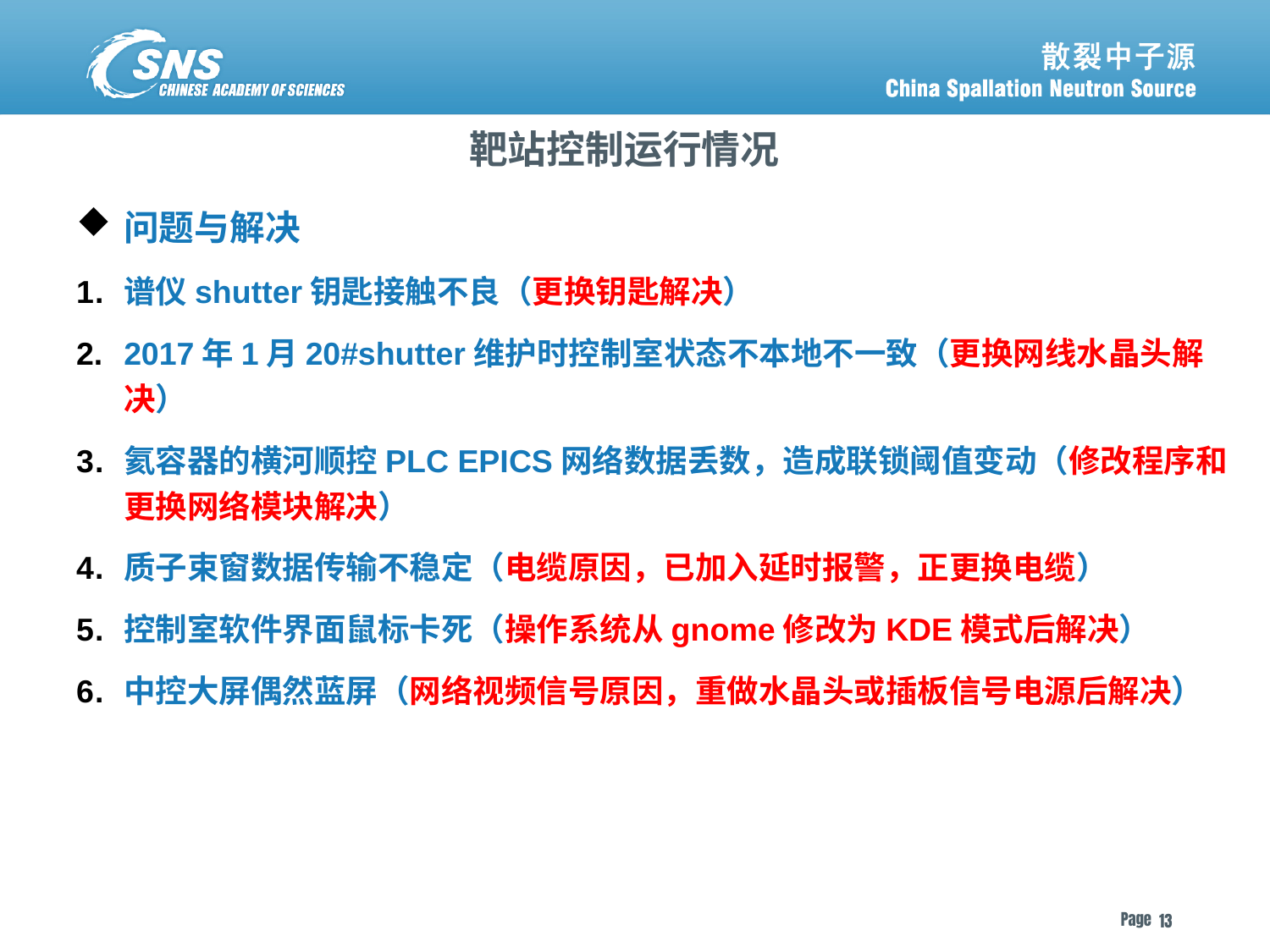

# 靶站控制运行情况
问题与解决
谱仪shutter钥匙接触不良（更换钥匙解决）
2017年1月20#shutter维护时控制室状态不本地不一致（更换网线水晶头解决）
氦容器的横河顺控PLC EPICS网络数据丢数，造成联锁阈值变动（修改程序和更换网络模块解决）
质子束窗数据传输不稳定（电缆原因，已加入延时报警，正更换电缆）
控制室软件界面鼠标卡死（操作系统从gnome修改为KDE模式后解决）
中控大屏偶然蓝屏（网络视频信号原因，重做水晶头或插板信号电源后解决）

13